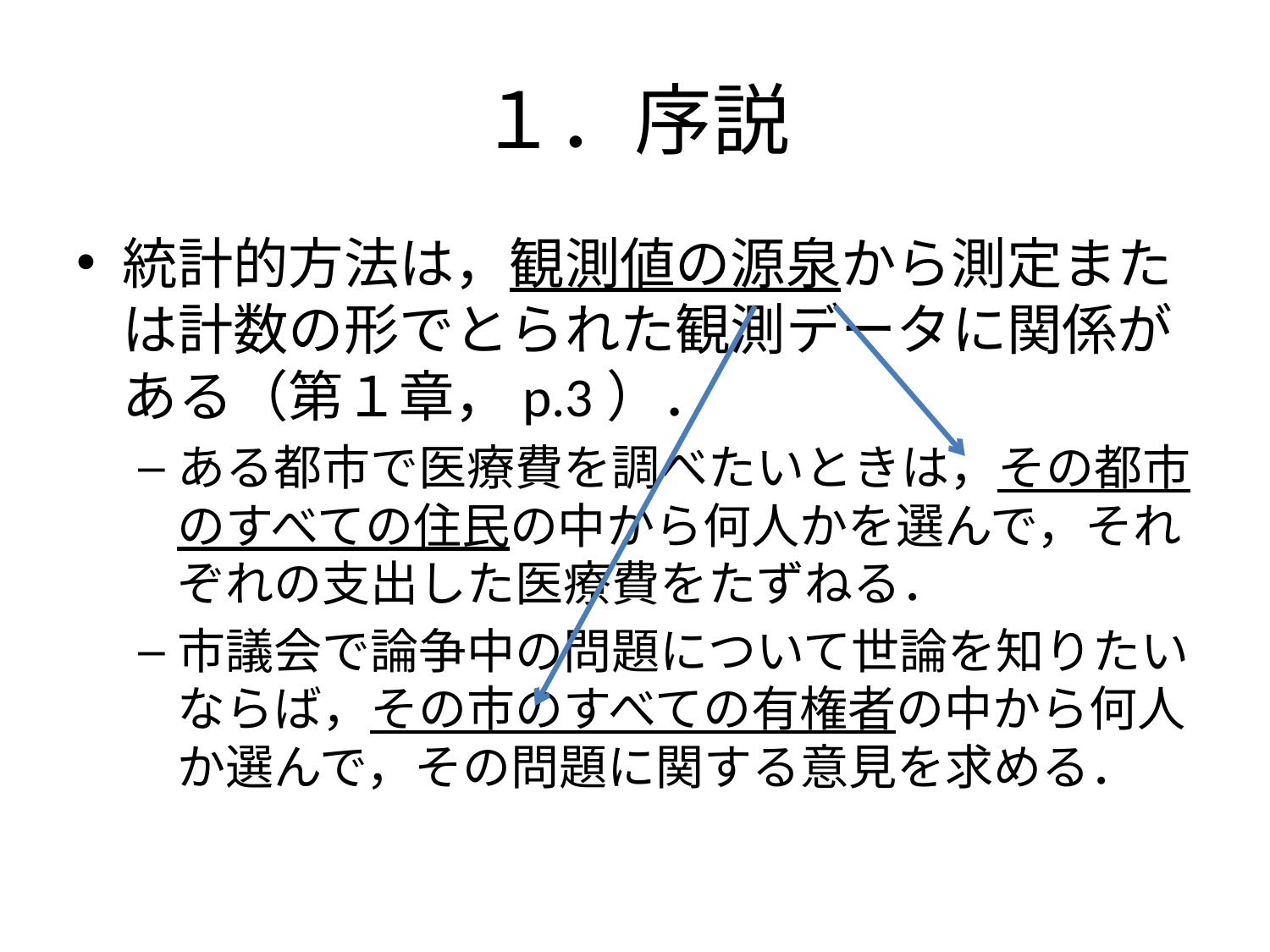

# １．序説
統計的方法は，観測値の源泉から測定または計数の形でとられた観測データに関係がある（第１章，p.3）．
ある都市で医療費を調べたいときは，その都市のすべての住民の中から何人かを選んで，それぞれの支出した医療費をたずねる．
市議会で論争中の問題について世論を知りたいならば，その市のすべての有権者の中から何人か選んで，その問題に関する意見を求める．